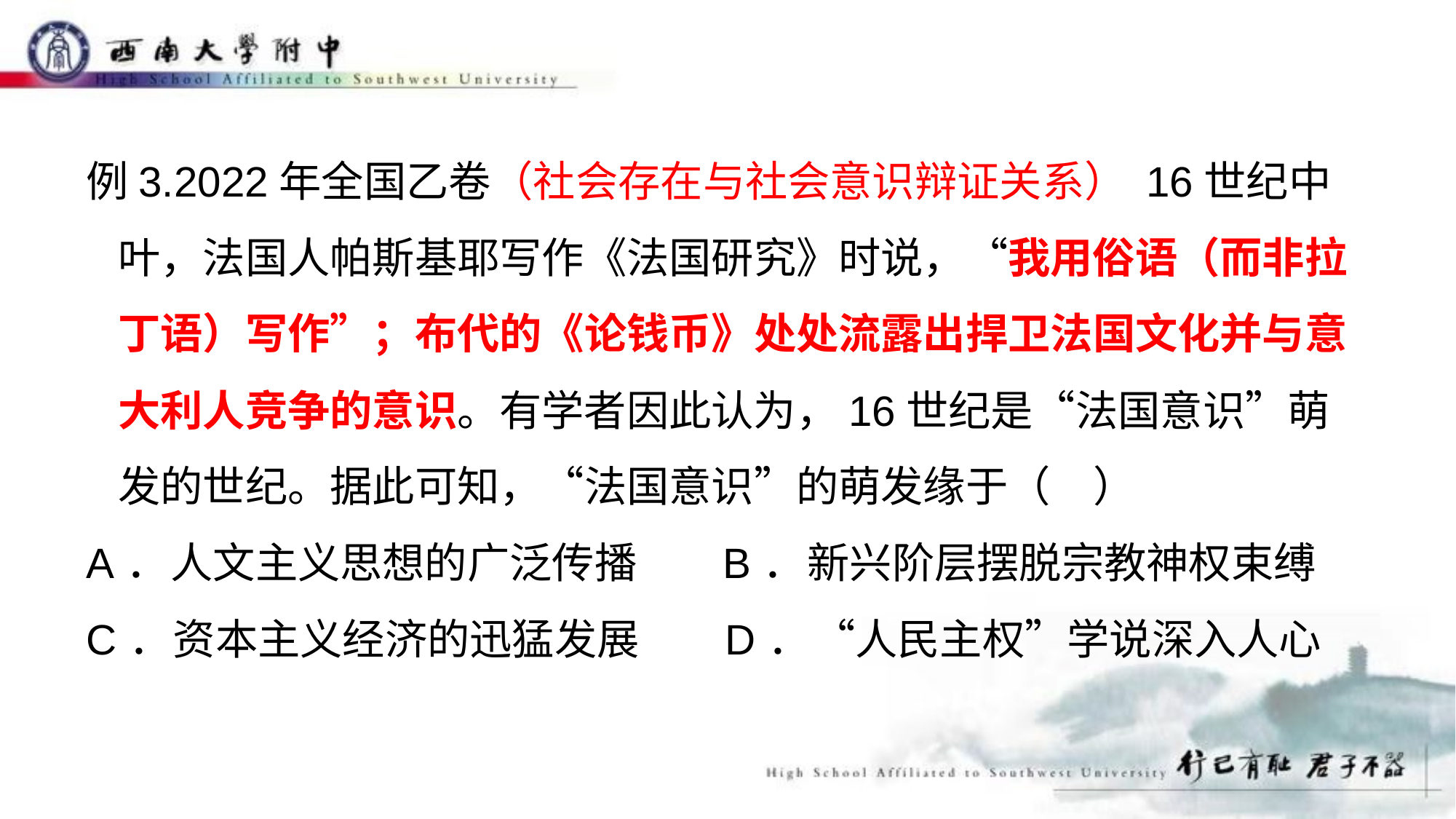

例3.2022年全国乙卷（社会存在与社会意识辩证关系） 16世纪中叶，法国人帕斯基耶写作《法国研究》时说，“我用俗语（而非拉丁语）写作”；布代的《论钱币》处处流露出捍卫法国文化并与意大利人竞争的意识。有学者因此认为，16世纪是“法国意识”萌发的世纪。据此可知，“法国意识”的萌发缘于（　）
A．人文主义思想的广泛传播        B．新兴阶层摆脱宗教神权束缚
C．资本主义经济的迅猛发展        D．“人民主权”学说深入人心